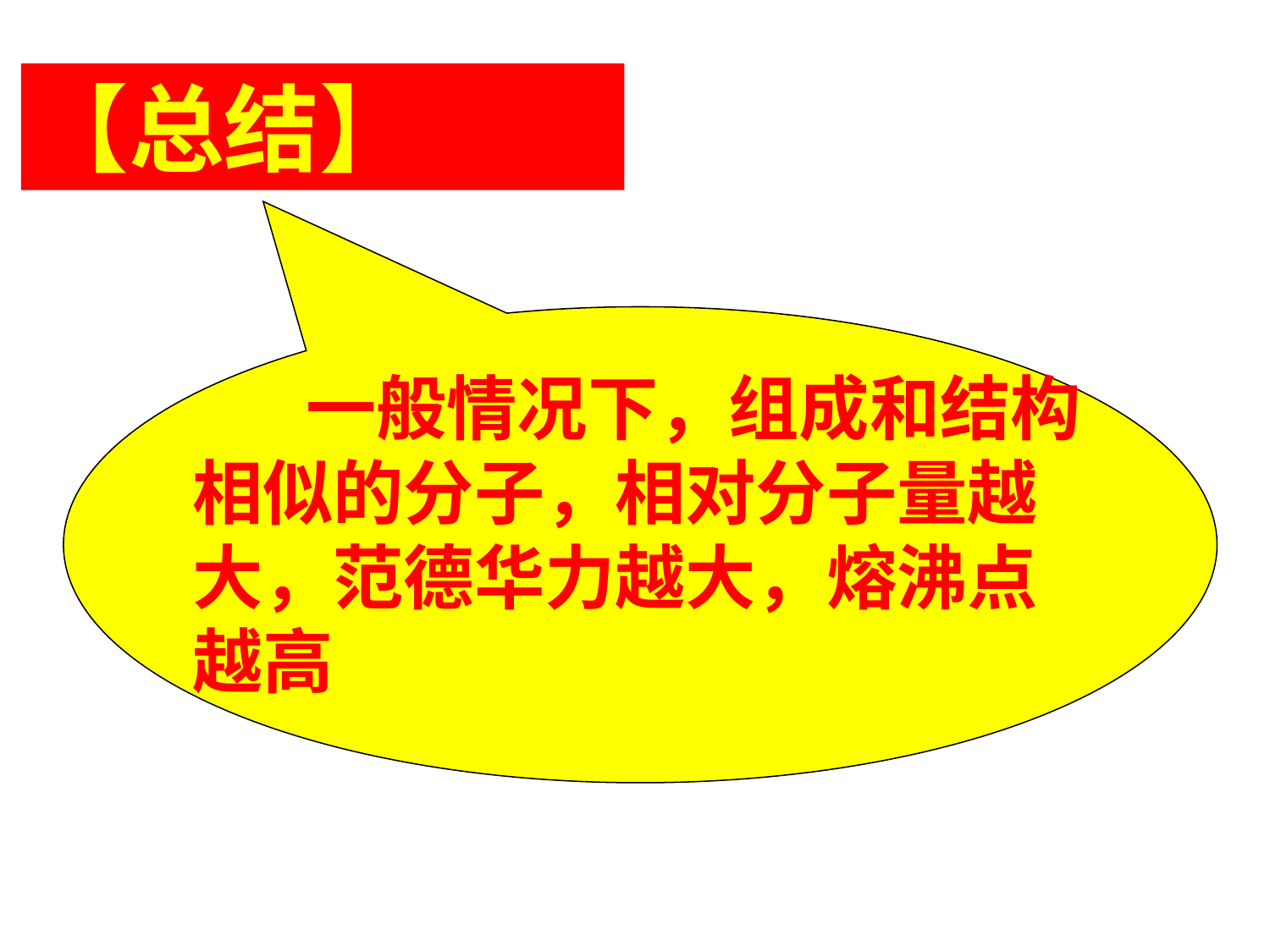

【总结】

      一般情况下，组成和结构相似的分子，相对分子量越大，范德华力越大，熔沸点越高